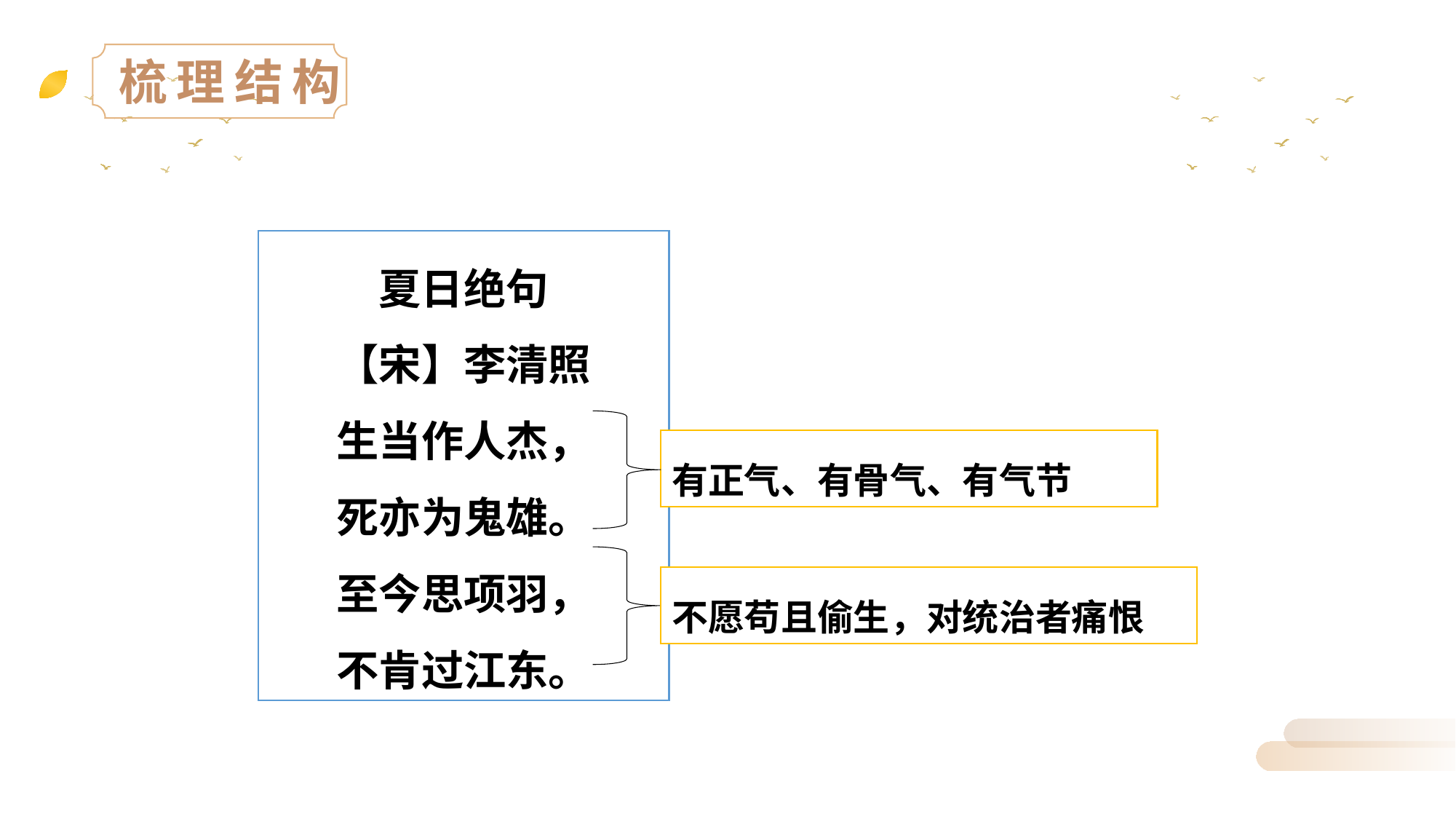

梳理结构
夏日绝句
【宋】李清照
生当作人杰，
死亦为鬼雄。
至今思项羽，
不肯过江东。

有正气、有骨气、有气节

不愿苟且偷生，对统治者痛恨